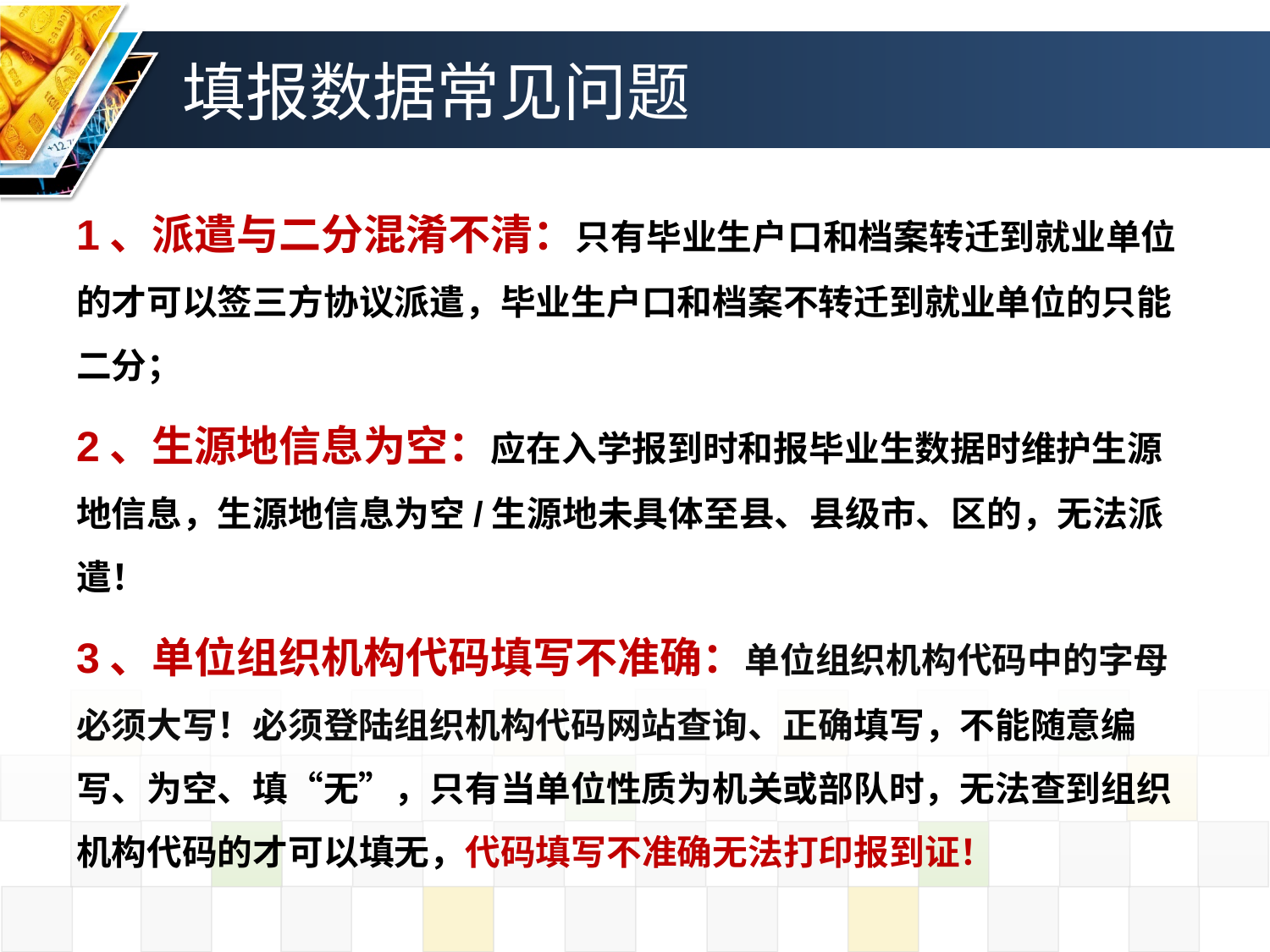

# 填报数据常见问题
1、派遣与二分混淆不清：只有毕业生户口和档案转迁到就业单位的才可以签三方协议派遣，毕业生户口和档案不转迁到就业单位的只能二分；
2、生源地信息为空：应在入学报到时和报毕业生数据时维护生源地信息，生源地信息为空/生源地未具体至县、县级市、区的，无法派遣！
3、单位组织机构代码填写不准确：单位组织机构代码中的字母必须大写！必须登陆组织机构代码网站查询、正确填写，不能随意编写、为空、填“无”，只有当单位性质为机关或部队时，无法查到组织机构代码的才可以填无，代码填写不准确无法打印报到证！